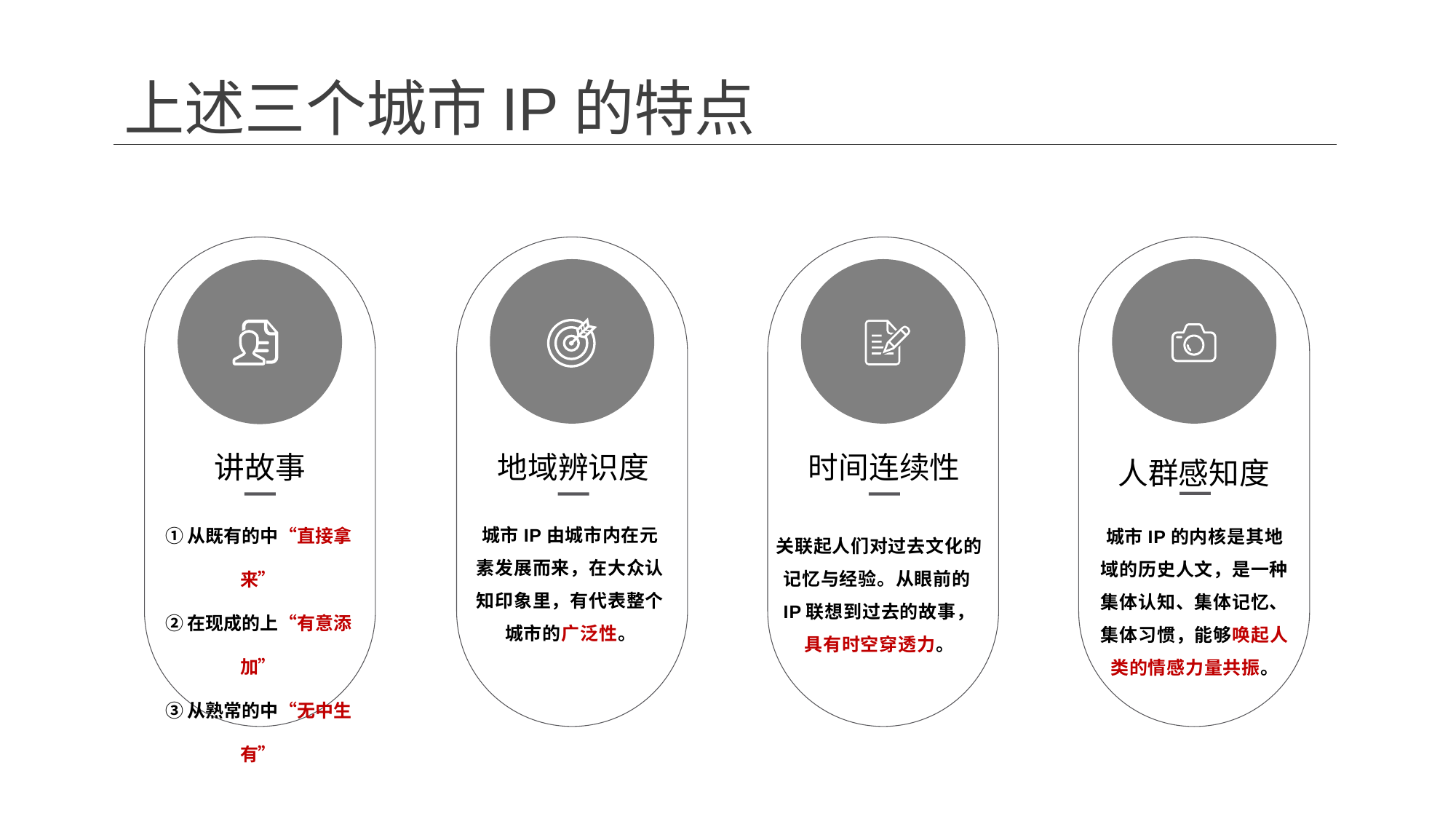

上述三个城市IP的特点

讲故事

①从既有的中“直接拿来”
②在现成的上“有意添加”
③从熟常的中“无中生有”

地域辨识度

城市IP由城市内在元素发展而来，在大众认知印象里，有代表整个城市的广泛性。

时间连续性

关联起人们对过去文化的记忆与经验。从眼前的IP联想到过去的故事，具有时空穿透力。

人群感知度

城市IP的内核是其地域的历史人文，是一种集体认知、集体记忆、集体习惯，能够唤起人类的情感力量共振。